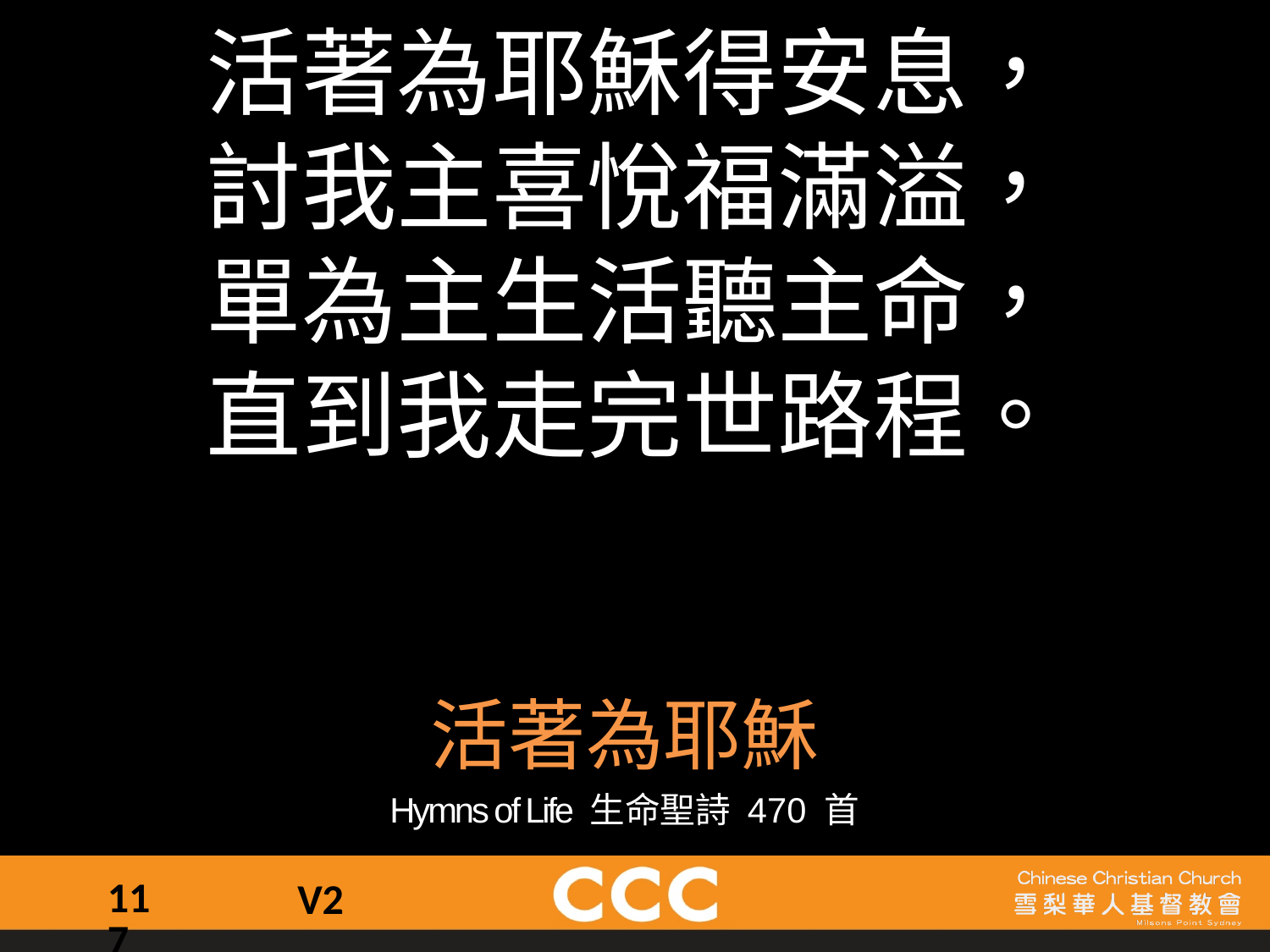

活著為耶穌得安息，
討我主喜悅福滿溢，
單為主生活聽主命，
直到我走完世路程。
活著為耶穌
Hymns of Life 生命聖詩 470 首
117
V2